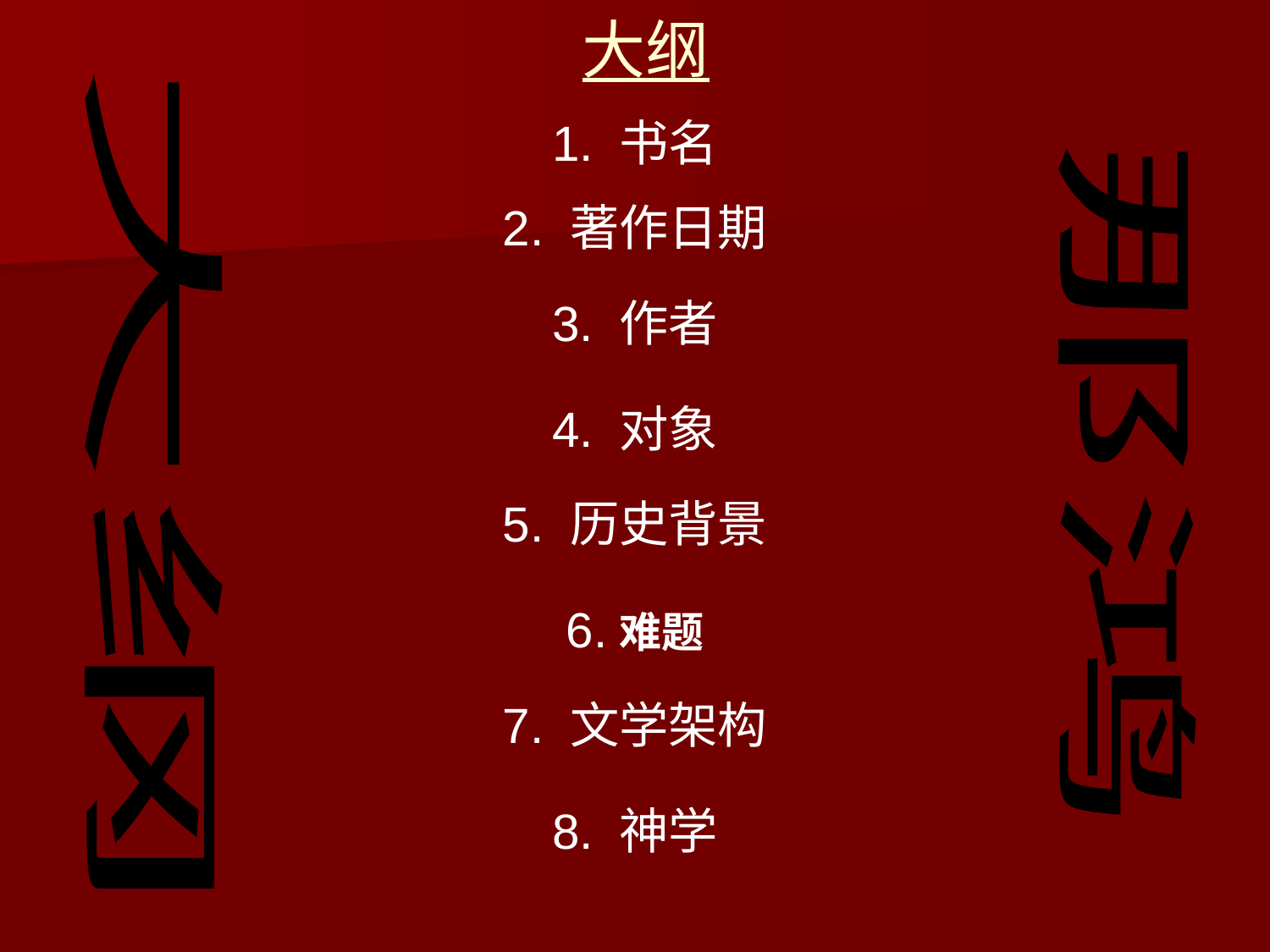

大纲
1. 书名
2. 著作日期
3. 作者
4. 对象
大纲
那鸿
5. 历史背景
6.难题
7. 文学架构
8. 神学